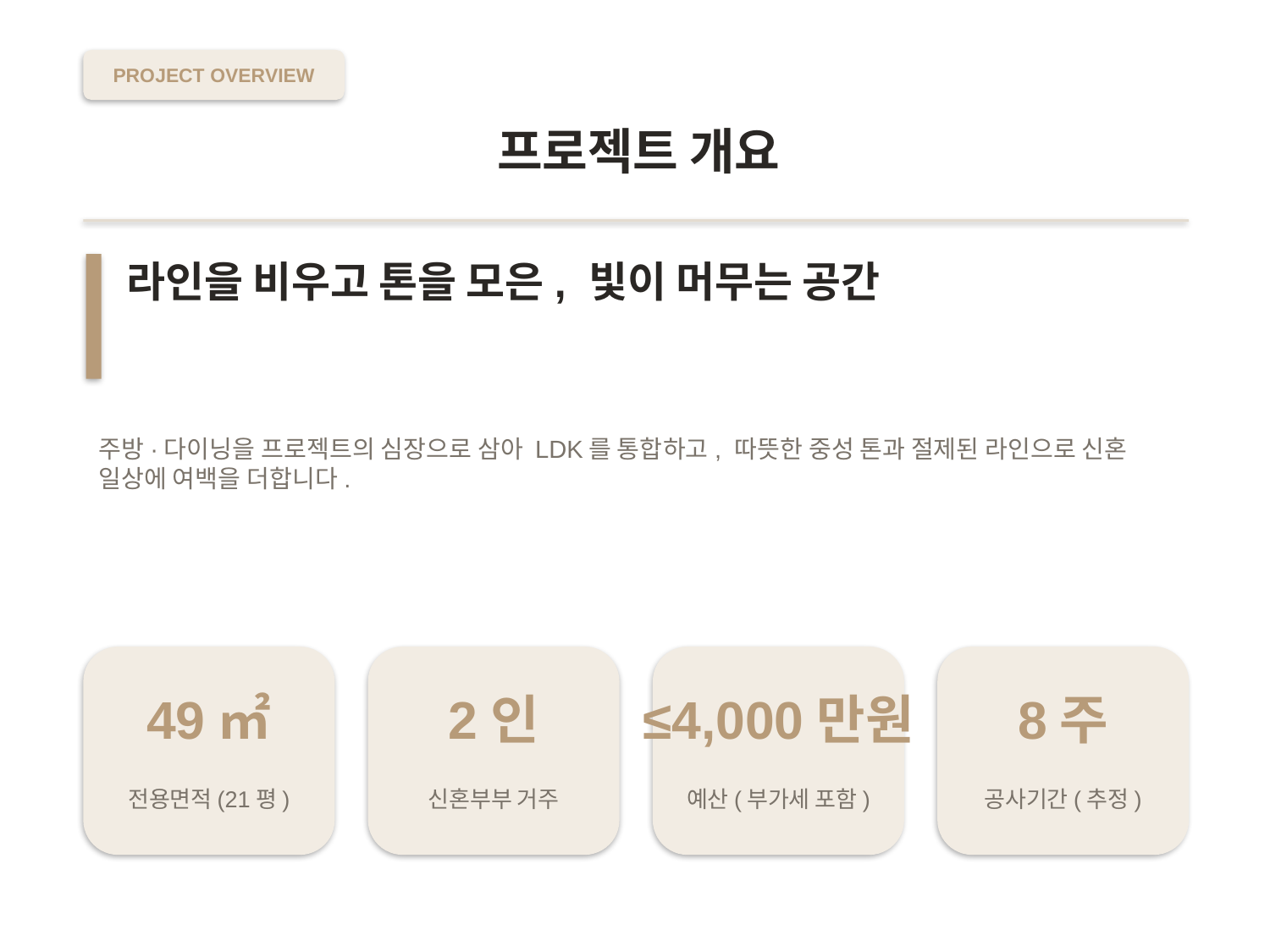

PROJECT OVERVIEW
프로젝트 개요

라인을 비우고 톤을 모은, 빛이 머무는 공간

주방·다이닝을 프로젝트의 심장으로 삼아 LDK를 통합하고, 따뜻한 중성 톤과 절제된 라인으로 신혼 일상에 여백을 더합니다.

49㎡
2인
≤4,000만원
8주
전용면적(21평)
신혼부부 거주
예산(부가세 포함)
공사기간(추정)